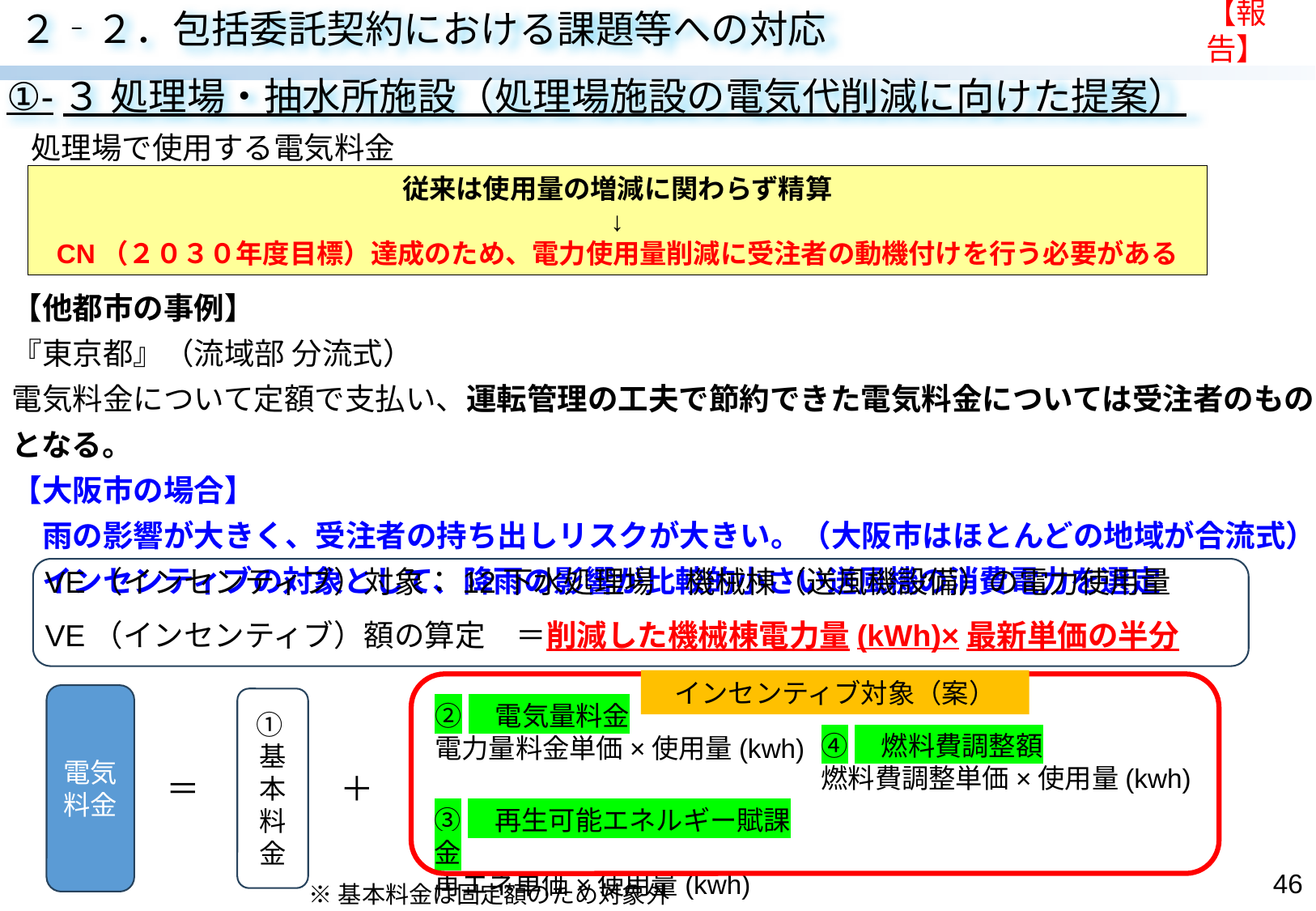

【報告】
２‐２．包括委託契約における課題等への対応
①-３ 処理場・抽水所施設（処理場施設の電気代削減に向けた提案）
処理場で使用する電気料金
従来は使用量の増減に関わらず精算
↓
CN（２０３０年度目標）達成のため、電力使用量削減に受注者の動機付けを行う必要がある
【他都市の事例】
『東京都』（流域部 分流式）
電気料金について定額で支払い、運転管理の工夫で節約できた電気料金については受注者のものとなる。
【大阪市の場合】
　雨の影響が大きく、受注者の持ち出しリスクが大きい。（大阪市はほとんどの地域が合流式）
　インセンティブの対象として、降雨の影響が比較的小さい送風機の消費電力を選定
VE（インセンティブ）対象：12下水処理場　機械棟（送風機設備）の電力使用量

VE（インセンティブ）額の算定　＝削減した機械棟電力量(kWh)×最新単価の半分
インセンティブ対象（案）

電気料金
①基本料金
②　電気量料金
電力量料金単価×使用量(kwh)
④　燃料費調整額
燃料費調整単価×使用量(kwh)
＝
＋
③　再生可能エネルギー賦課金
再エネ単価×使用量(kwh)
46
※基本料金は固定額のため対象外